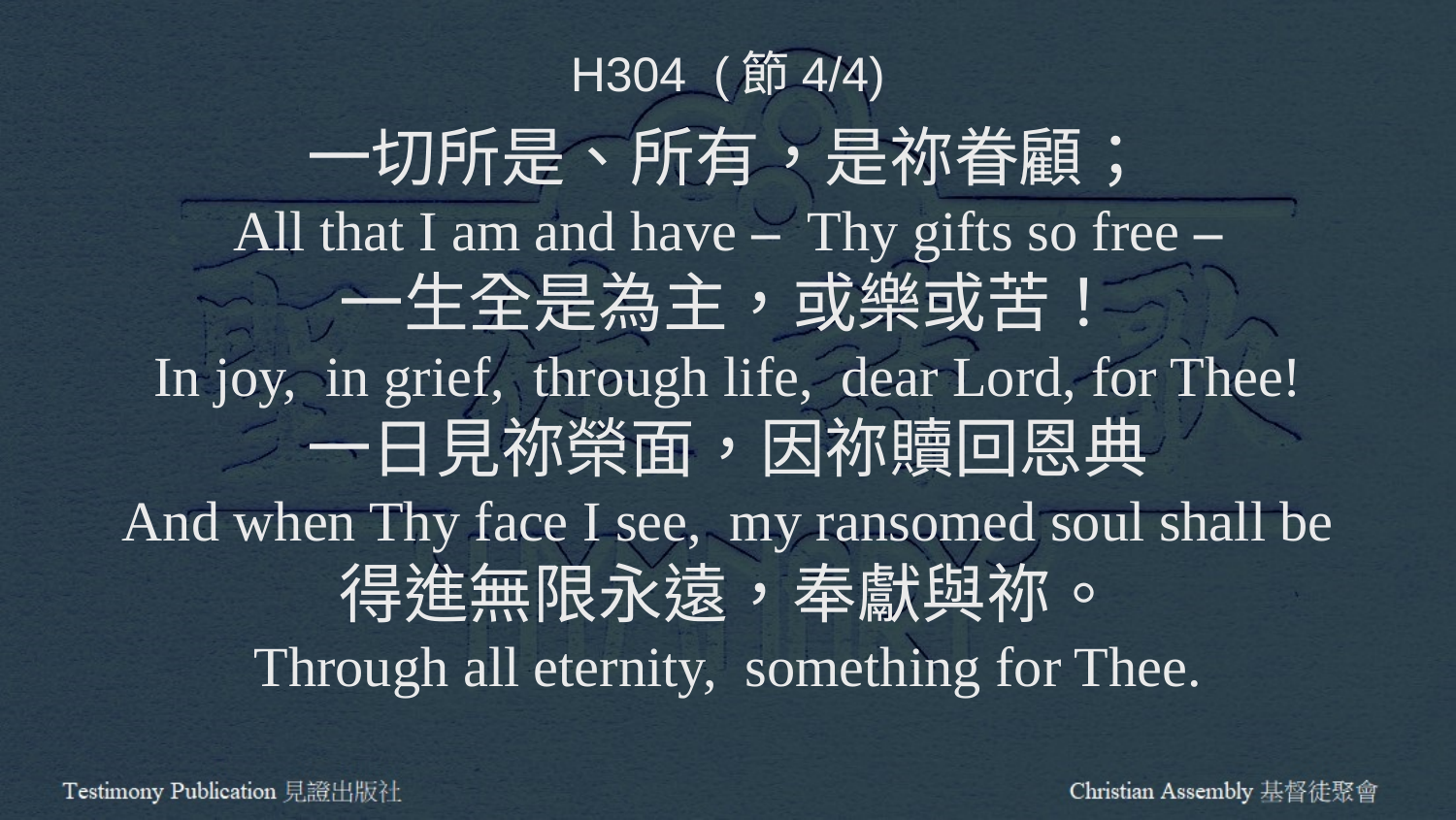

H304  (節4/4)
一切所是、所有，是祢眷顧；
All that I am and have –  Thy gifts so free –
一生全是為主，或樂或苦！
In joy,  in grief,  through life,  dear Lord, for Thee!
一日見祢榮面，因祢贖回恩典
And when Thy face I see,  my ransomed soul shall be
得進無限永遠，奉獻與祢。
Through all eternity,  something for Thee.